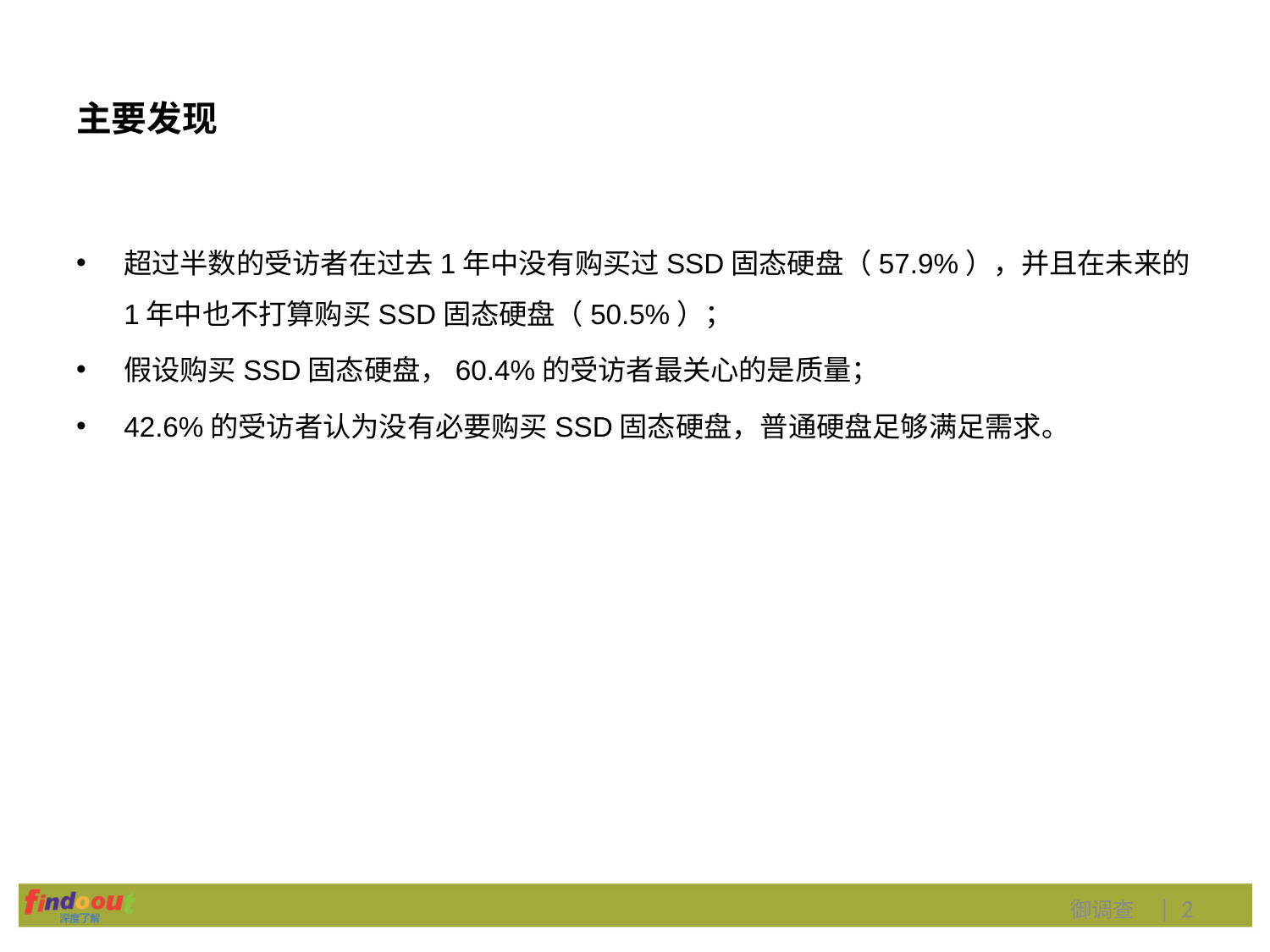

# 主要发现
超过半数的受访者在过去1年中没有购买过SSD固态硬盘（57.9%），并且在未来的1年中也不打算购买SSD固态硬盘（50.5%）；
假设购买SSD固态硬盘，60.4%的受访者最关心的是质量；
42.6%的受访者认为没有必要购买SSD固态硬盘，普通硬盘足够满足需求。

御调查   |  2